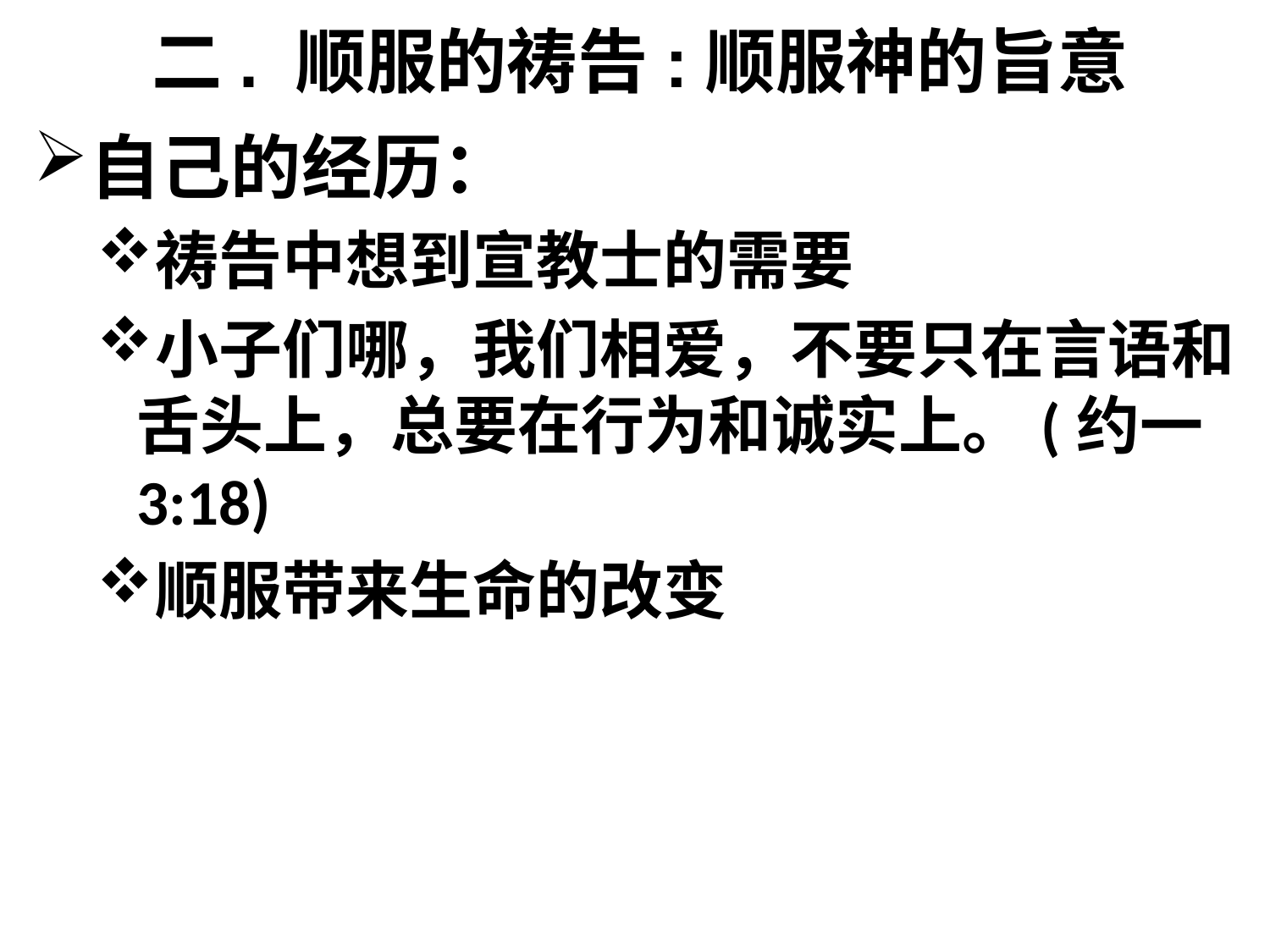

二. 顺服的祷告:顺服神的旨意
自己的经历：
祷告中想到宣教士的需要
小子们哪，我们相爱，不要只在言语和舌头上，总要在行为和诚实上。(约一3:18)
顺服带来生命的改变